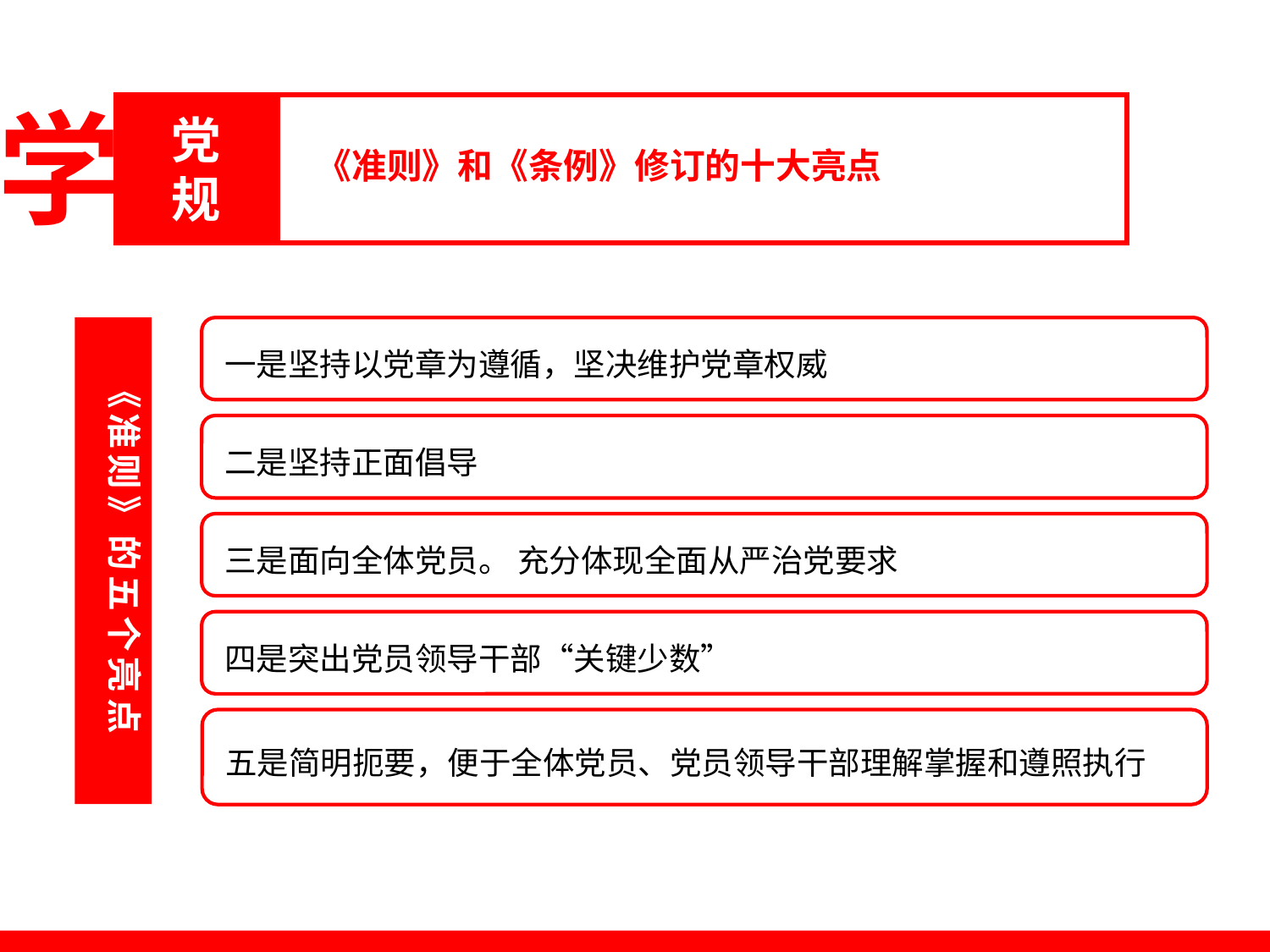

学

《准则》和《条例》修订的十大亮点
党规

一是坚持以党章为遵循，坚决维护党章权威

二是坚持正面倡导

三是面向全体党员。 充分体现全面从严治党要求

四是突出党员领导干部“关键少数”

五是简明扼要，便于全体党员、党员领导干部理解掌握和遵照执行
《准则》的五个亮点